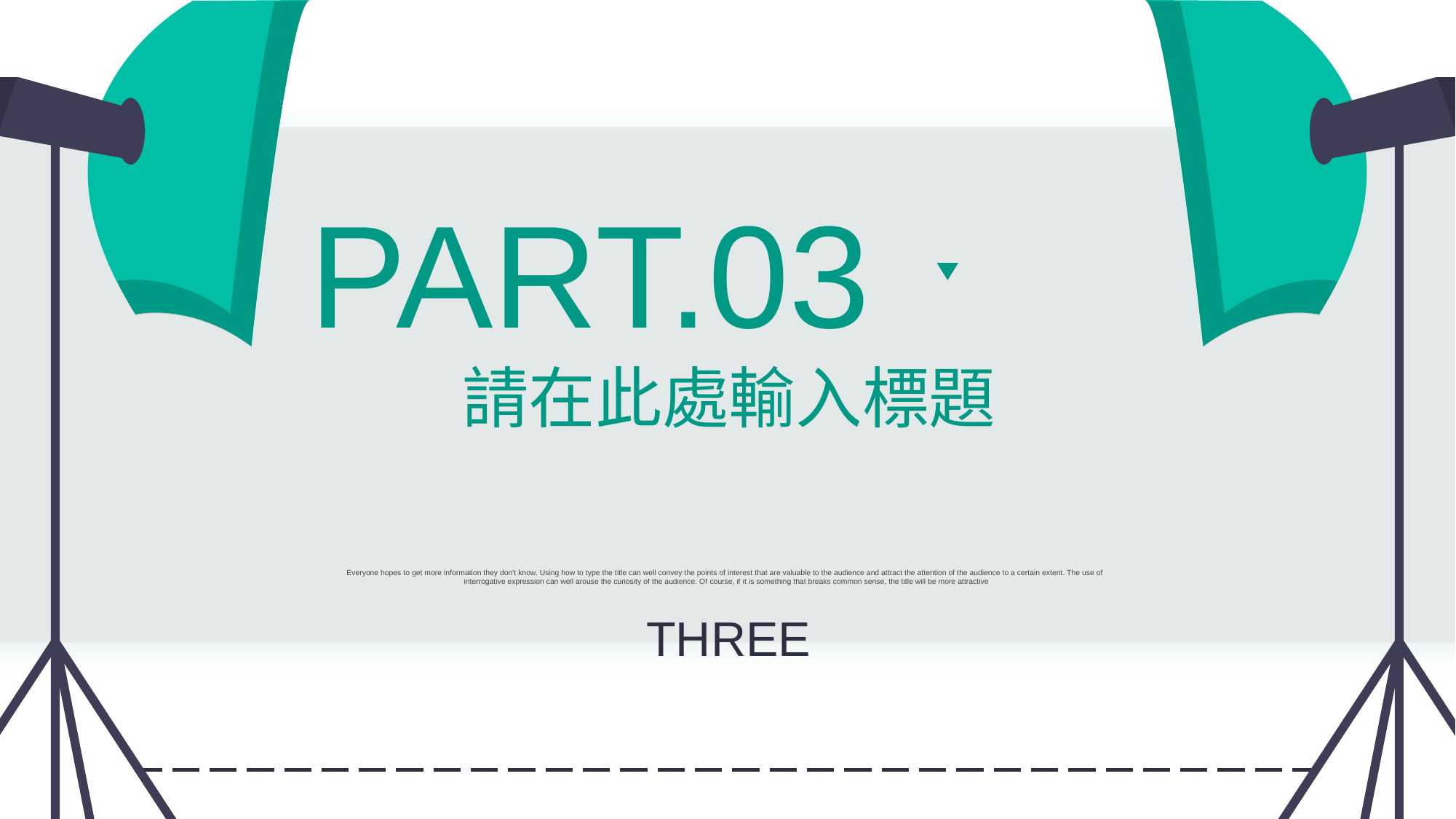

PART.03

請在此處輸入標題
Everyone hopes to get more information they don't know. Using how to type the title can well convey the points of interest that are valuable to the audience and attract the attention of the audience to a certain extent. The use of
interrogative expression can well arouse the curiosity of the audience. Of course, if it is something that breaks common sense, the title will be more attractive
THREE